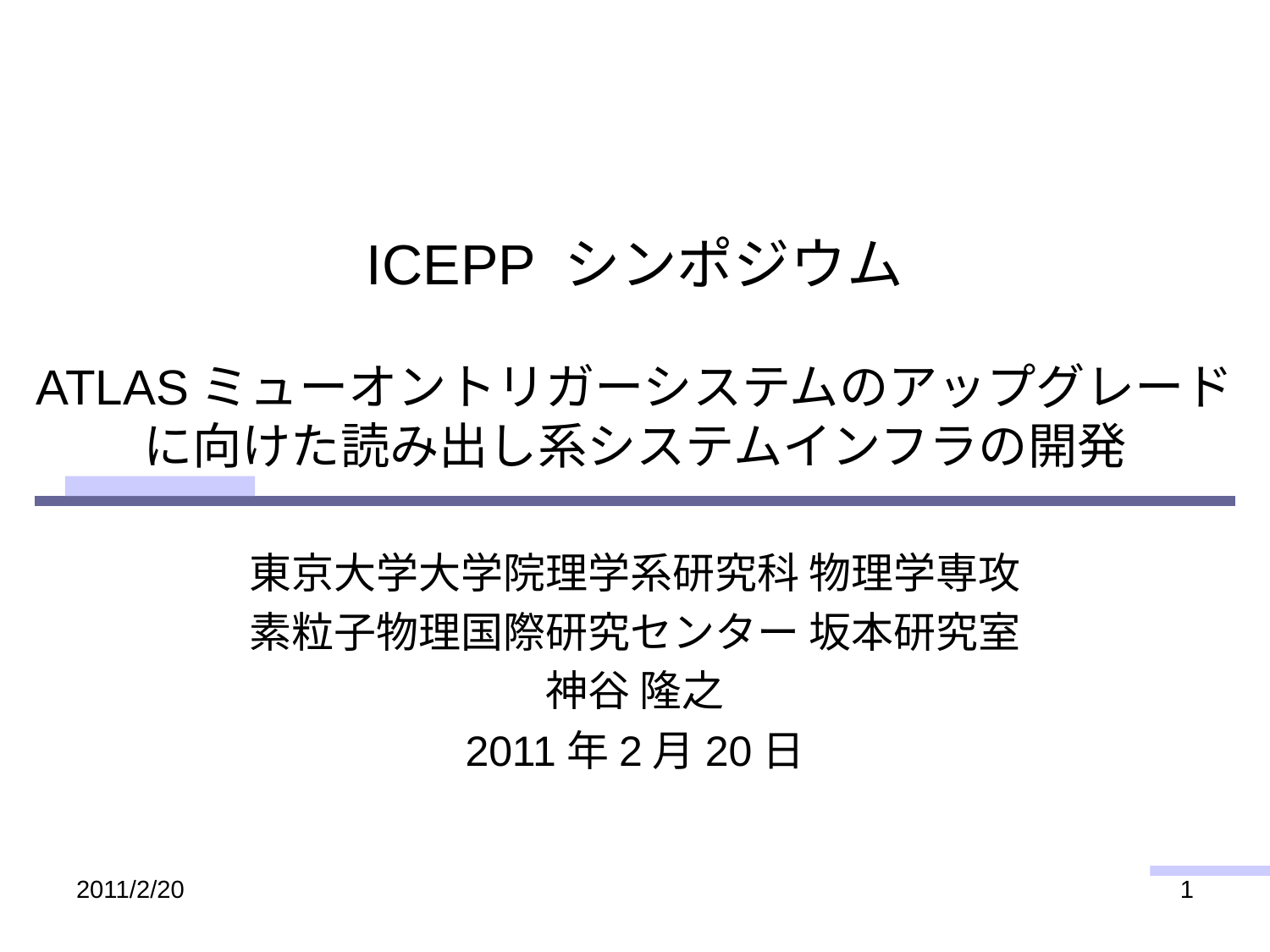

# ICEPP シンポジウム ATLASミューオントリガーシステムのアップグレードに向けた読み出し系システムインフラの開発
東京大学大学院理学系研究科 物理学専攻
素粒子物理国際研究センター 坂本研究室
神谷 隆之
2011年2月20日
2011/2/20
1